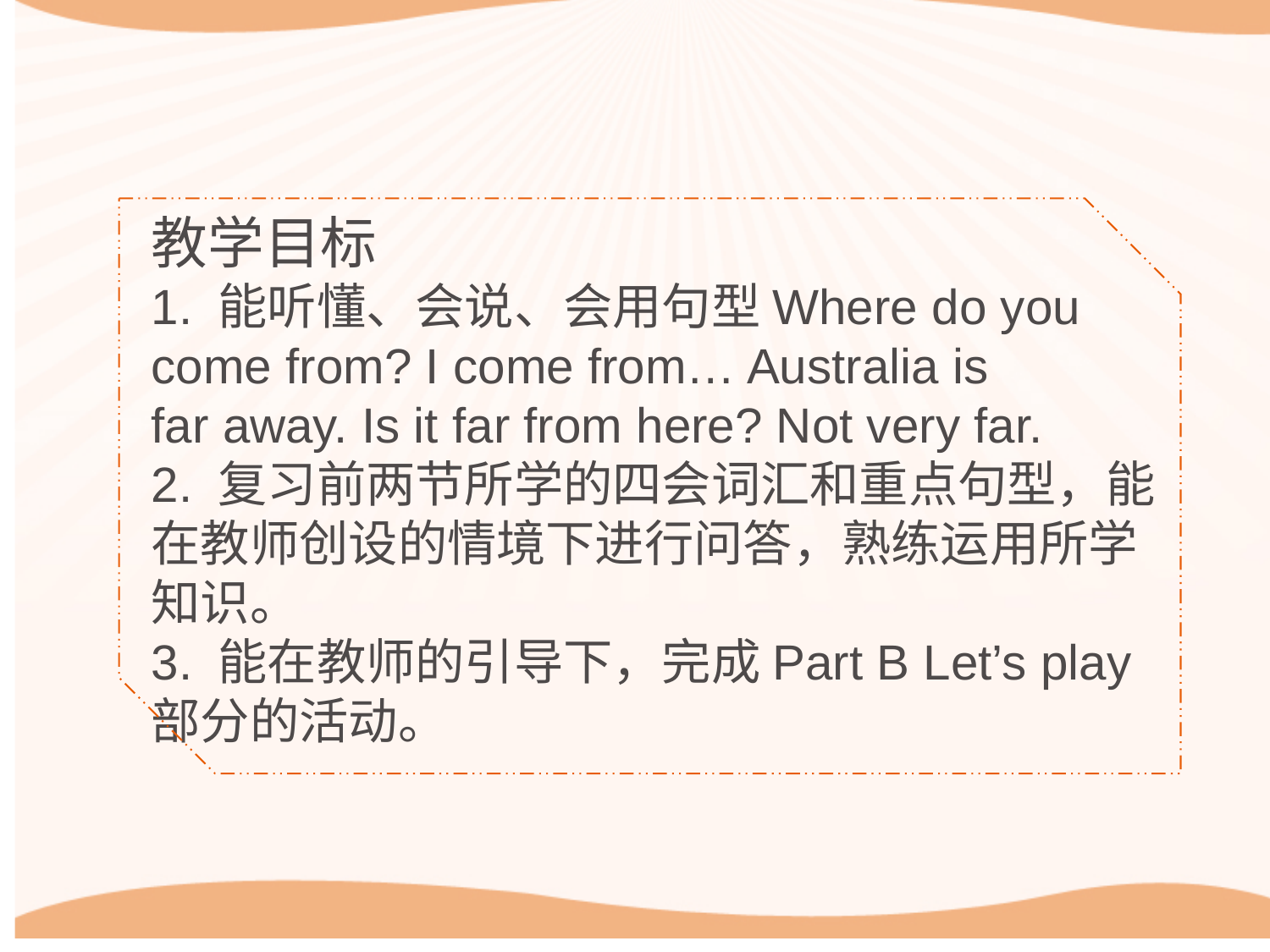

教学目标
1. 能听懂、会说、会用句型Where do you come from? I come from… Australia is
far away. Is it far from here? Not very far.
2. 复习前两节所学的四会词汇和重点句型，能在教师创设的情境下进行问答，熟练运用所学知识。
3. 能在教师的引导下，完成Part B Let’s play部分的活动。